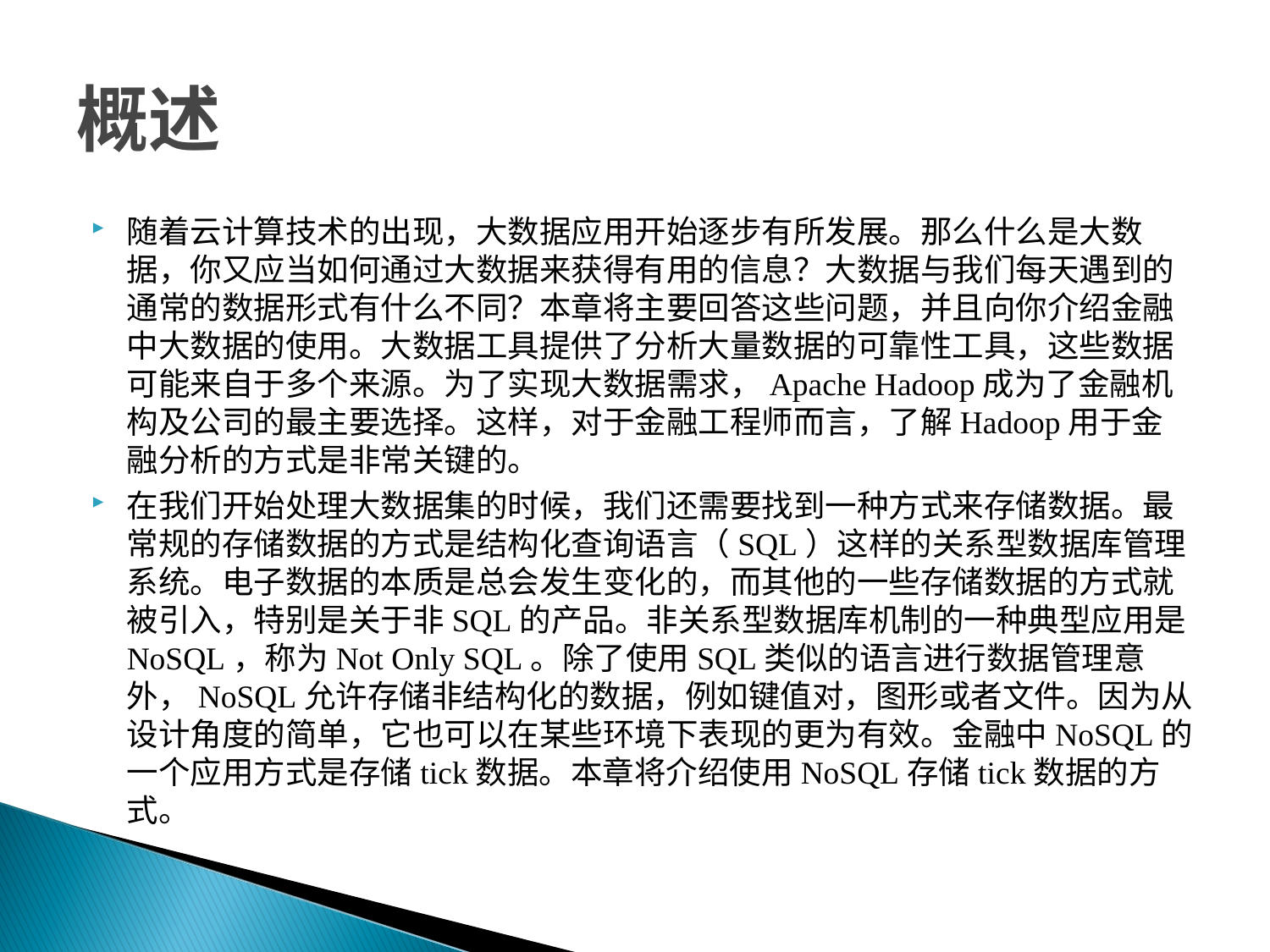

# 概述
随着云计算技术的出现，大数据应用开始逐步有所发展。那么什么是大数据，你又应当如何通过大数据来获得有用的信息？大数据与我们每天遇到的通常的数据形式有什么不同？本章将主要回答这些问题，并且向你介绍金融中大数据的使用。大数据工具提供了分析大量数据的可靠性工具，这些数据可能来自于多个来源。为了实现大数据需求，Apache Hadoop成为了金融机构及公司的最主要选择。这样，对于金融工程师而言，了解Hadoop用于金融分析的方式是非常关键的。
在我们开始处理大数据集的时候，我们还需要找到一种方式来存储数据。最常规的存储数据的方式是结构化查询语言（SQL）这样的关系型数据库管理系统。电子数据的本质是总会发生变化的，而其他的一些存储数据的方式就被引入，特别是关于非SQL的产品。非关系型数据库机制的一种典型应用是NoSQL，称为Not Only SQL。除了使用SQL类似的语言进行数据管理意外，NoSQL允许存储非结构化的数据，例如键值对，图形或者文件。因为从设计角度的简单，它也可以在某些环境下表现的更为有效。金融中NoSQL的一个应用方式是存储tick数据。本章将介绍使用NoSQL存储tick数据的方式。